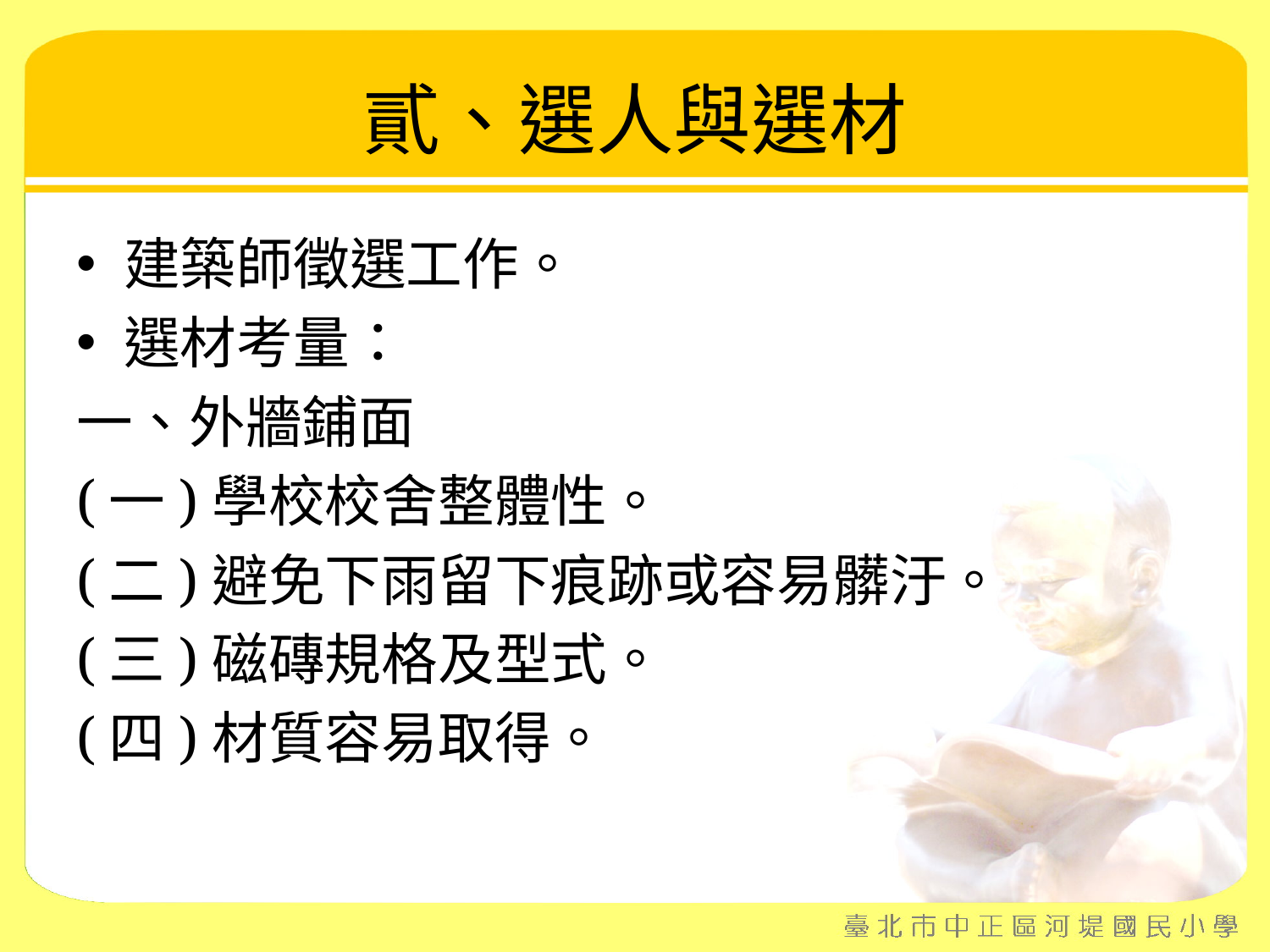

# 貳、選人與選材
建築師徵選工作。
選材考量：
一、外牆鋪面
(一)學校校舍整體性。
(二)避免下雨留下痕跡或容易髒汙。
(三)磁磚規格及型式。
(四)材質容易取得。